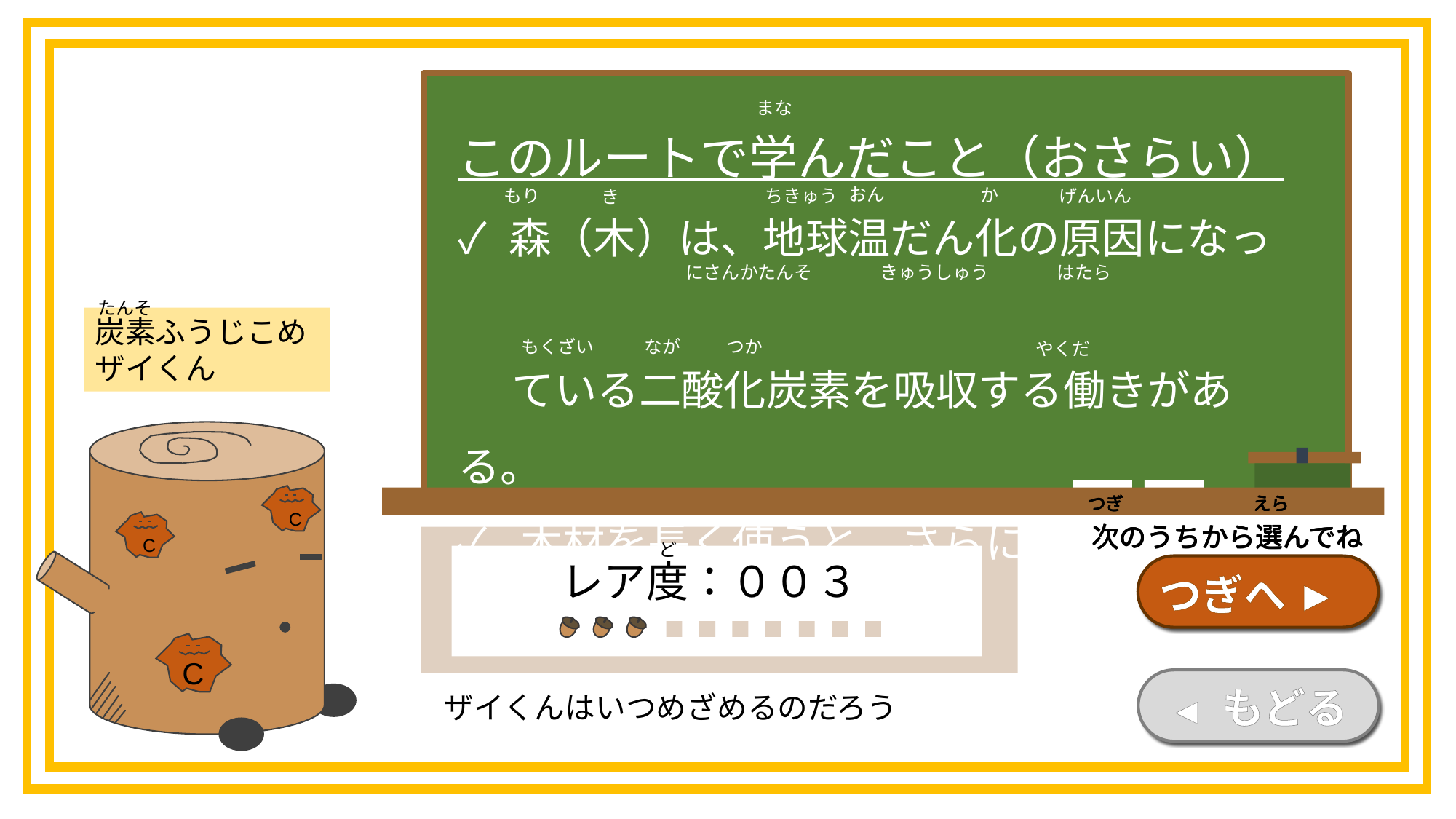

まな
このルートで学んだこと（おさらい）
✓ 森（木）は、地球温だん化の原因になっ
　 ている二酸化炭素を吸収する働きがある。
✓  木材を長く使うと、さらに役立つ。
おん
か
もり
ちきゅう
げんいん
き
はたら
にさんかたんそ
きゅうしゅう
たんそ
炭素ふうじこめ
ザイくん
つか
なが
もくざい
やくだ

C

C

C

つぎ
えら
次のうちから選んでね
つぎ
えら
次のうちから選んでね
つぎ
えら
次のうちから選んでね
つぎ
えら
次のうちから選んでね

ど

レア度：００３

つぎへ ►

◄ もどる
ザイくんはいつめざめるのだろう